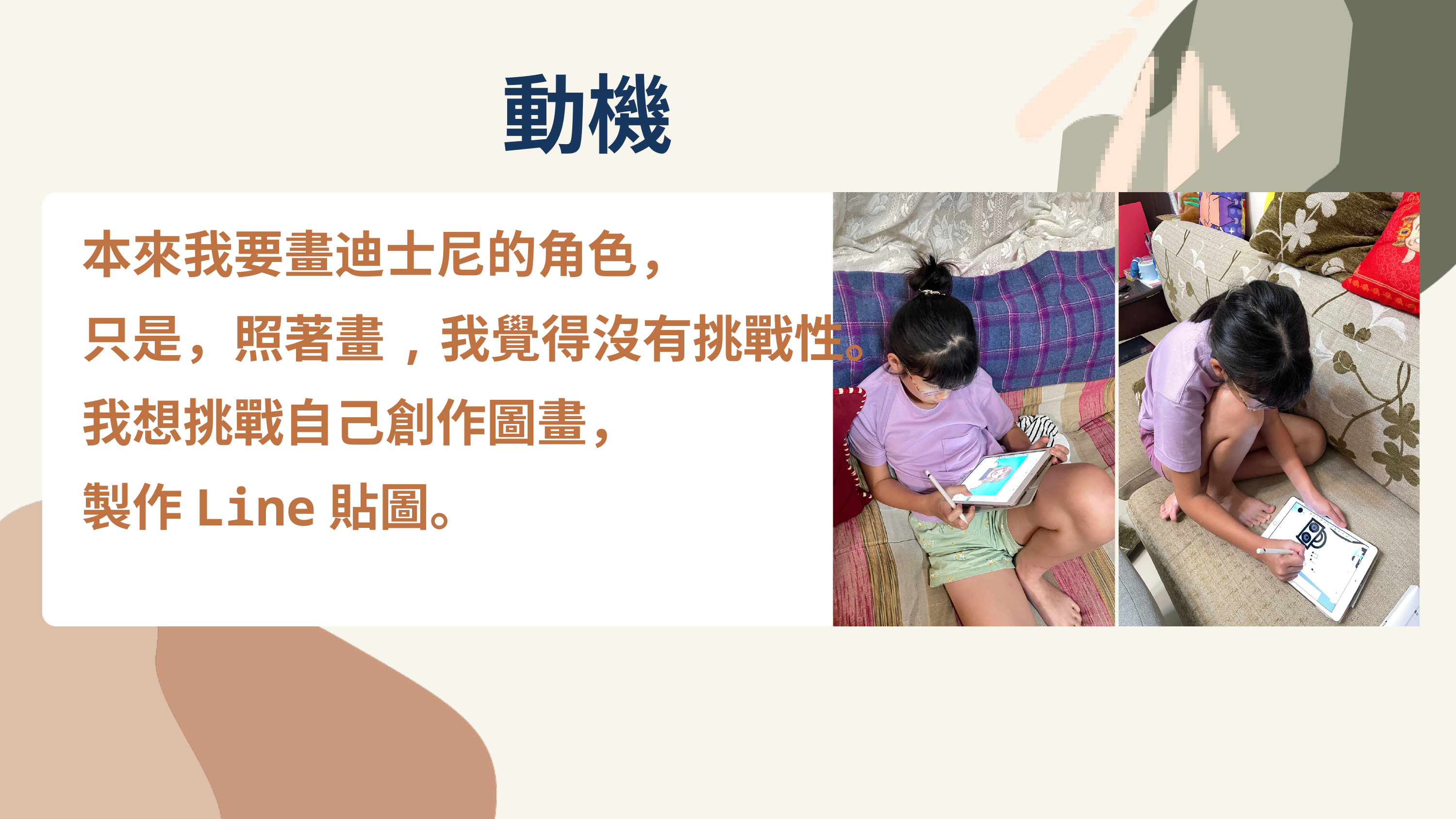

動機

本來我要畫迪士尼的角色，
只是，照著畫,我覺得沒有挑戰性。
我想挑戰自己創作圖畫，
製作Line貼圖。